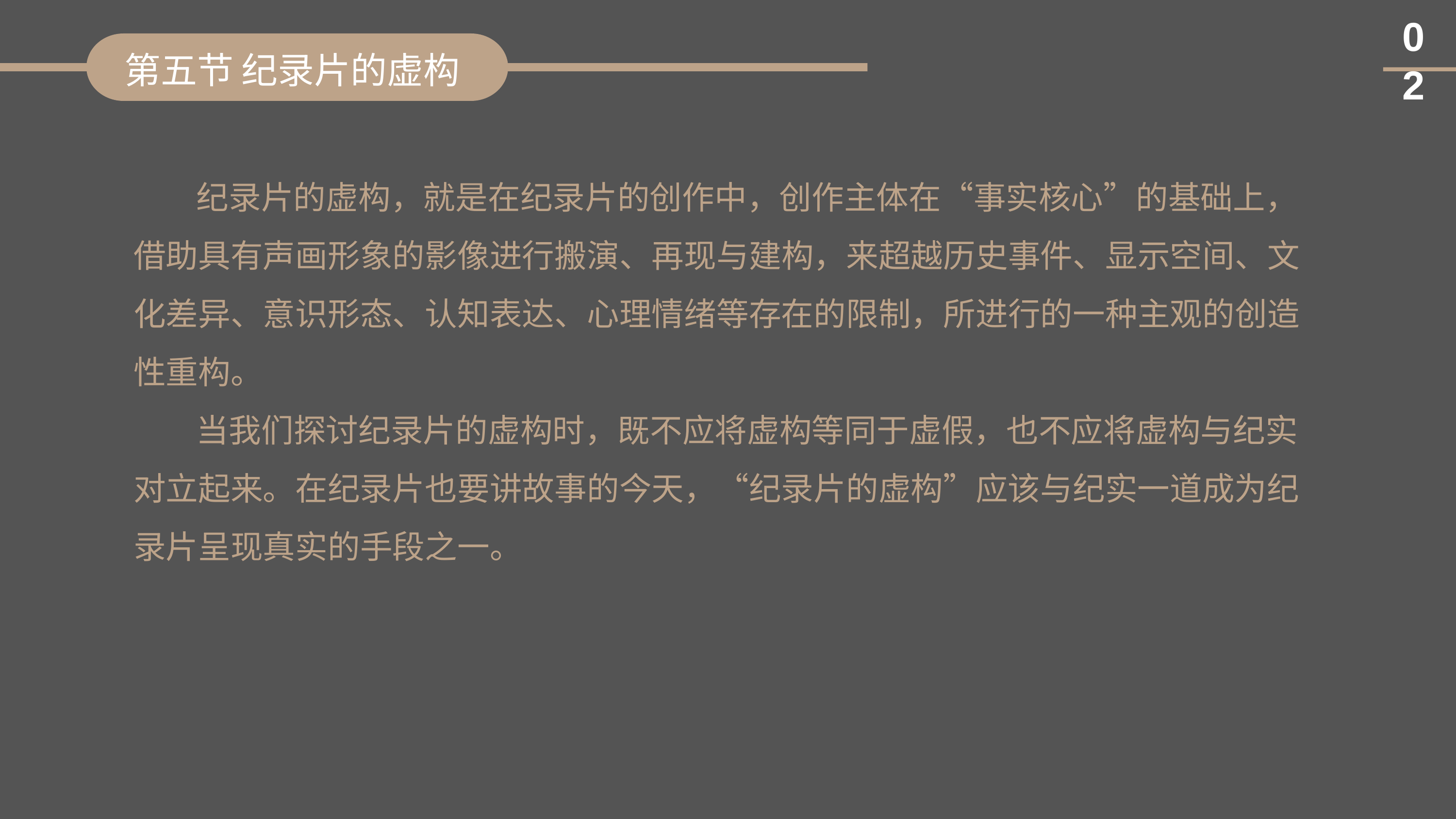

02

第五节 纪录片的虚构

纪录片的虚构，就是在纪录片的创作中，创作主体在“事实核心”的基础上，借助具有声画形象的影像进行搬演、再现与建构，来超越历史事件、显示空间、文化差异、意识形态、认知表达、心理情绪等存在的限制，所进行的一种主观的创造性重构。
当我们探讨纪录片的虚构时，既不应将虚构等同于虚假，也不应将虚构与纪实对立起来。在纪录片也要讲故事的今天，“纪录片的虚构”应该与纪实一道成为纪录片呈现真实的手段之一。